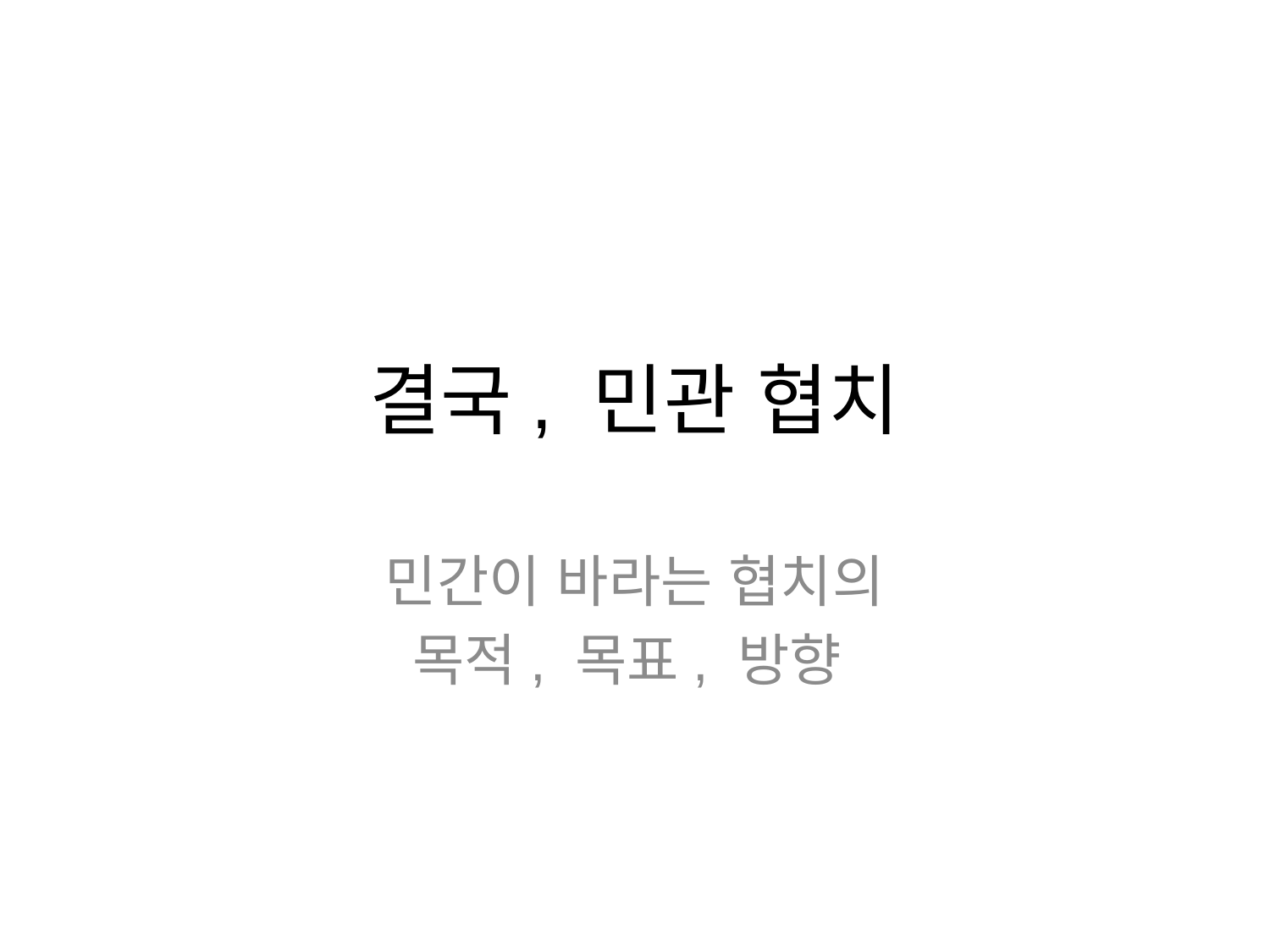

# 결국, 민관 협치
민간이 바라는 협치의
목적, 목표, 방향